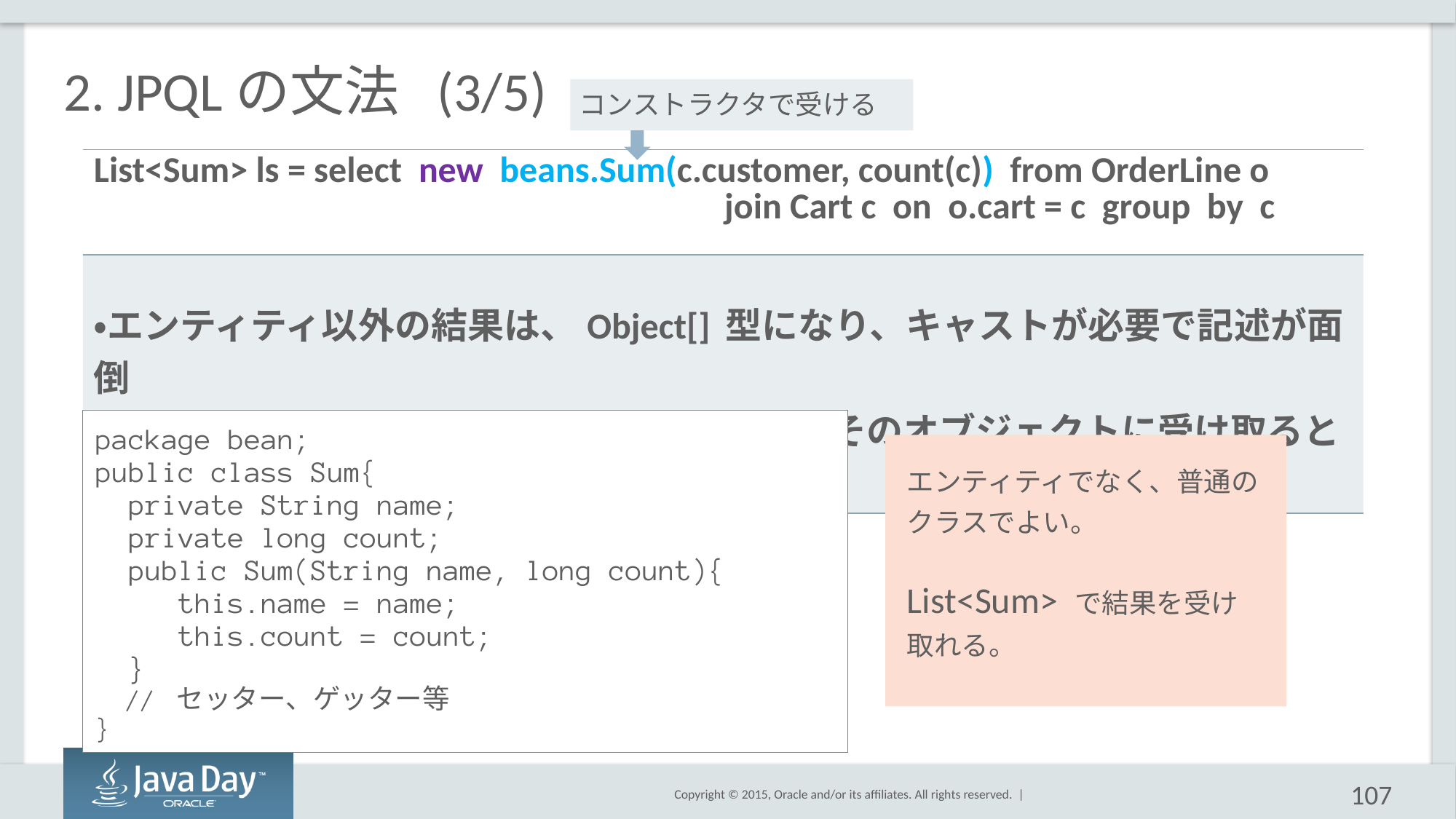

# 2. JPQLの文法  (3/5)
コンストラクタで受ける

| List<Sum> ls = select new beans.Sum(c.customer, count(c)) from OrderLine o join Cart c on o.cart = c group by c |
| --- |
| ・エンティティ以外の結果は、Object[] 型になり、キャストが必要で記述が面倒 ・結果をマップするクラスを作成しておいて、そのオブジェクトに受け取ると便利 |

package bean;
public class Sum{
  private String name;
  private long count;
  public Sum(String name, long count){
     this.name = name;
     this.count = count;
  }
  // セッター、ゲッター等
}
エンティティでなく、普通のクラスでよい。

List<Sum> で結果を受け取れる。
107